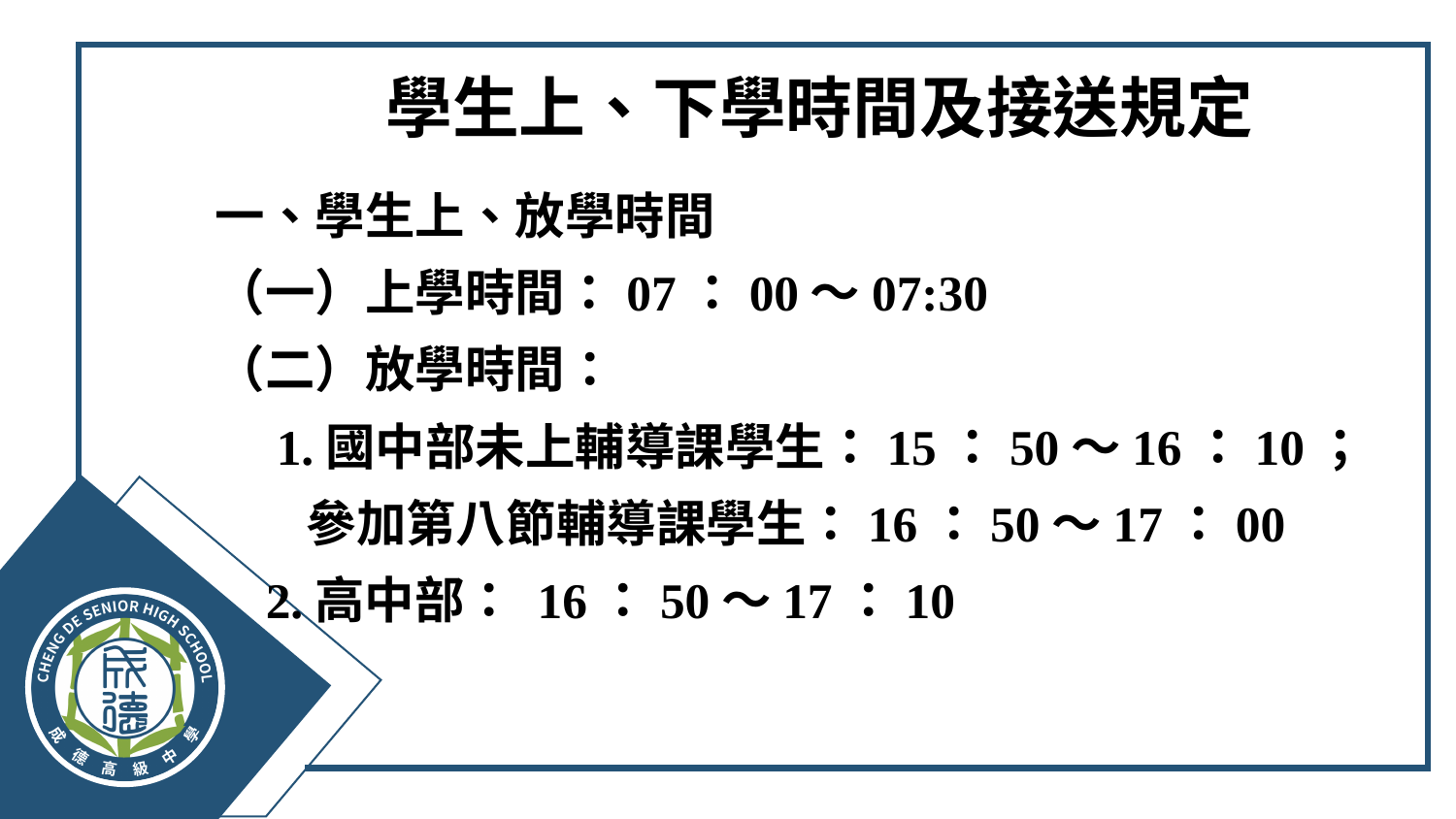

學生上、下學時間及接送規定
一、學生上、放學時間
（一）上學時間：07：00～07:30
（二）放學時間：
　1.國中部未上輔導課學生：15：50～16：10；
       參加第八節輔導課學生：16：50～17：00
    2.高中部： 16：50～17：10